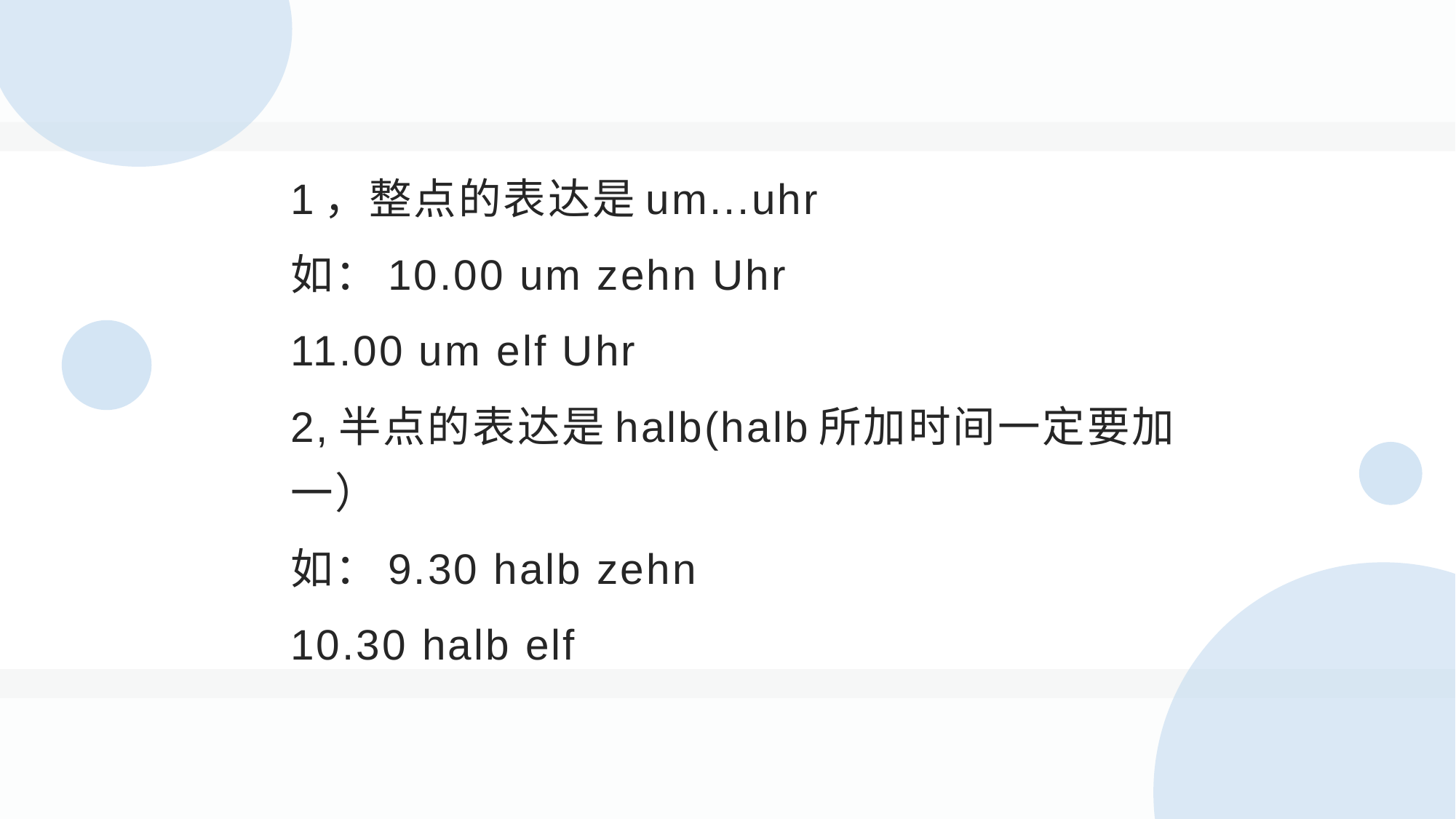

1，整点的表达是um...uhr
如：10.00 um zehn Uhr
11.00 um elf Uhr
2,半点的表达是halb(halb所加时间一定要加一）
如：9.30 halb zehn
10.30 halb elf